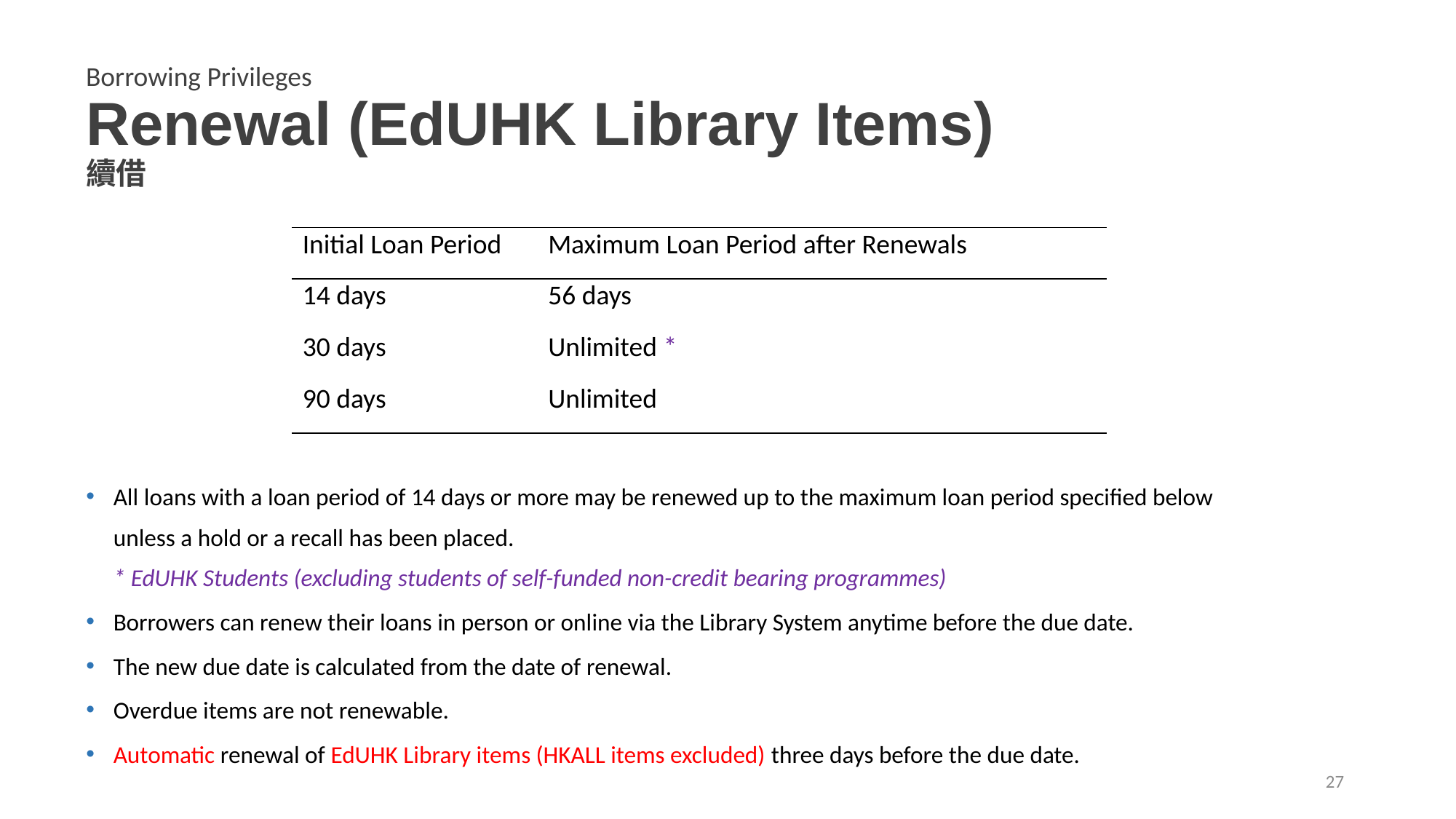

Borrowing Privileges
Renewal (EdUHK Library Items)
續借
| Initial Loan Period | Maximum Loan Period after Renewals |
| --- | --- |
| 14 days | 56 days |
| 30 days | Unlimited \* |
| 90 days | Unlimited |
All loans with a loan period of 14 days or more may be renewed up to the maximum loan period specified below unless a hold or a recall has been placed.
* EdUHK Students (excluding students of self-funded non-credit bearing programmes)
Borrowers can renew their loans in person or online via the Library System anytime before the due date.
The new due date is calculated from the date of renewal.
Overdue items are not renewable.
Automatic renewal of EdUHK Library items (HKALL items excluded) three days before the due date.
27